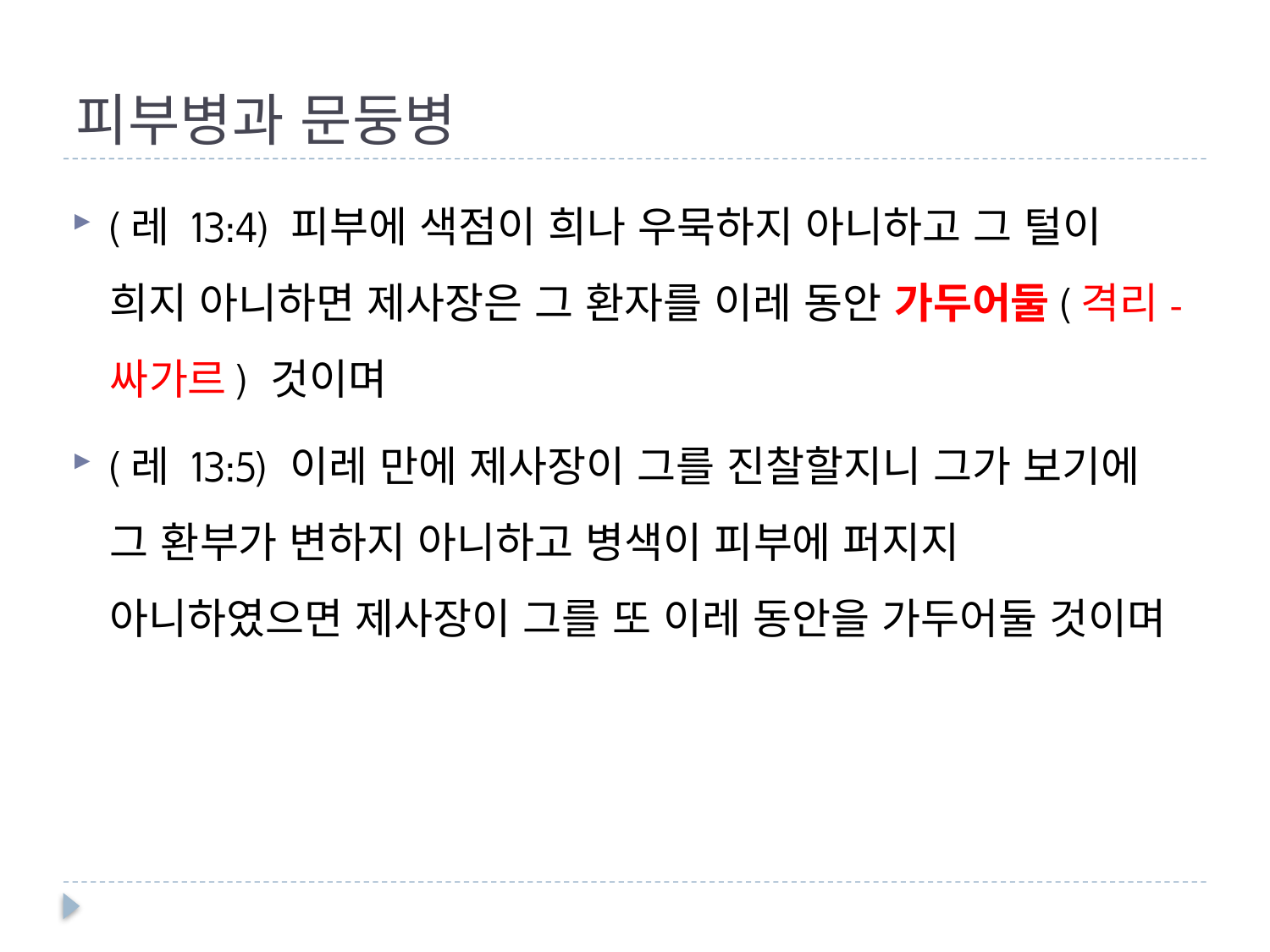

# 피부병과 문둥병
(레 13:4) 피부에 색점이 희나 우묵하지 아니하고 그 털이 희지 아니하면 제사장은 그 환자를 이레 동안 가두어둘(격리-싸가르) 것이며
(레 13:5) 이레 만에 제사장이 그를 진찰할지니 그가 보기에 그 환부가 변하지 아니하고 병색이 피부에 퍼지지 아니하였으면 제사장이 그를 또 이레 동안을 가두어둘 것이며